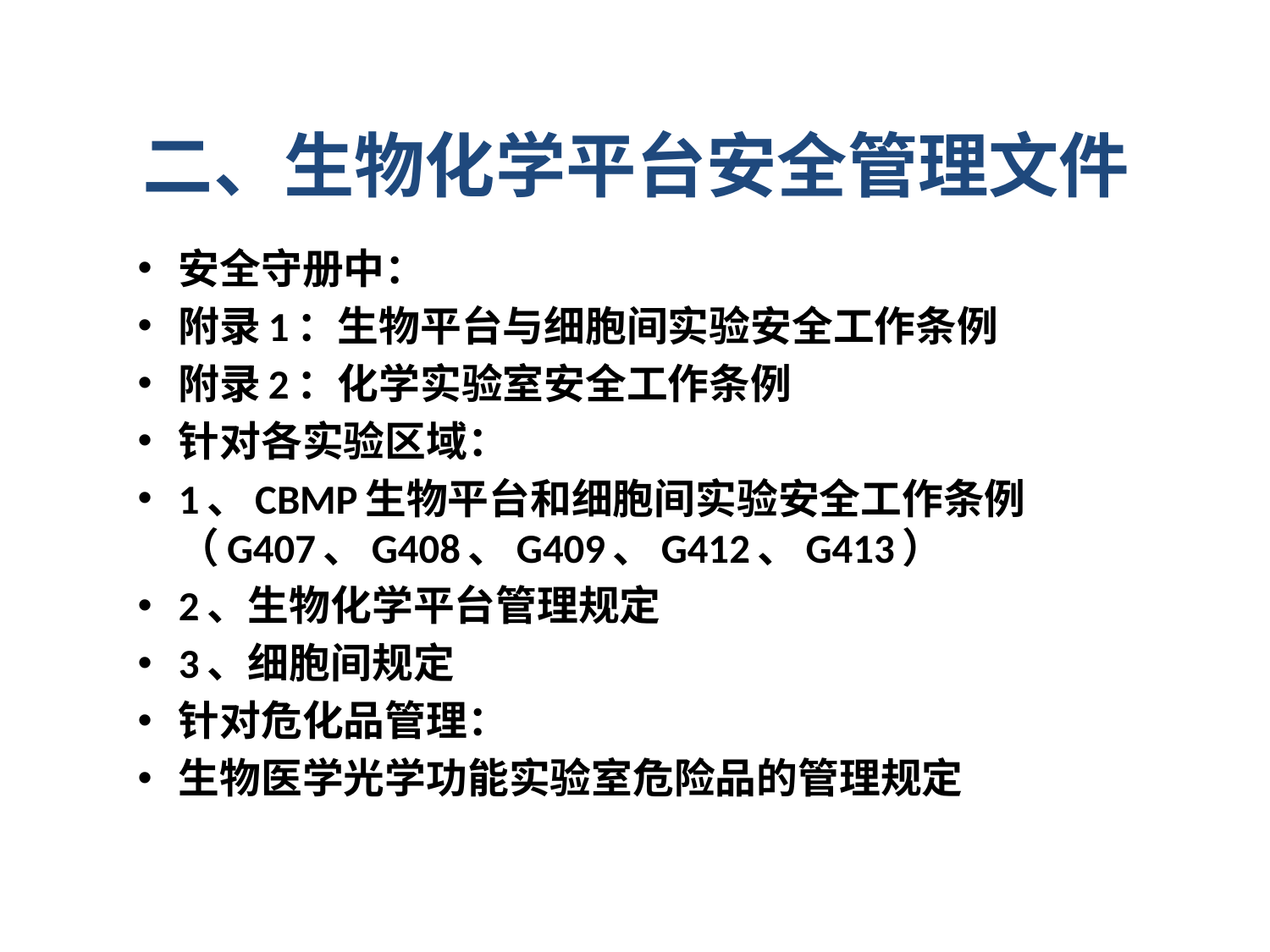

# 二、生物化学平台安全管理文件
安全守册中：
附录1：生物平台与细胞间实验安全工作条例
附录2：化学实验室安全工作条例
针对各实验区域：
1、CBMP生物平台和细胞间实验安全工作条例（G407、G408、G409、G412、G413）
2、生物化学平台管理规定
3、细胞间规定
针对危化品管理：
生物医学光学功能实验室危险品的管理规定